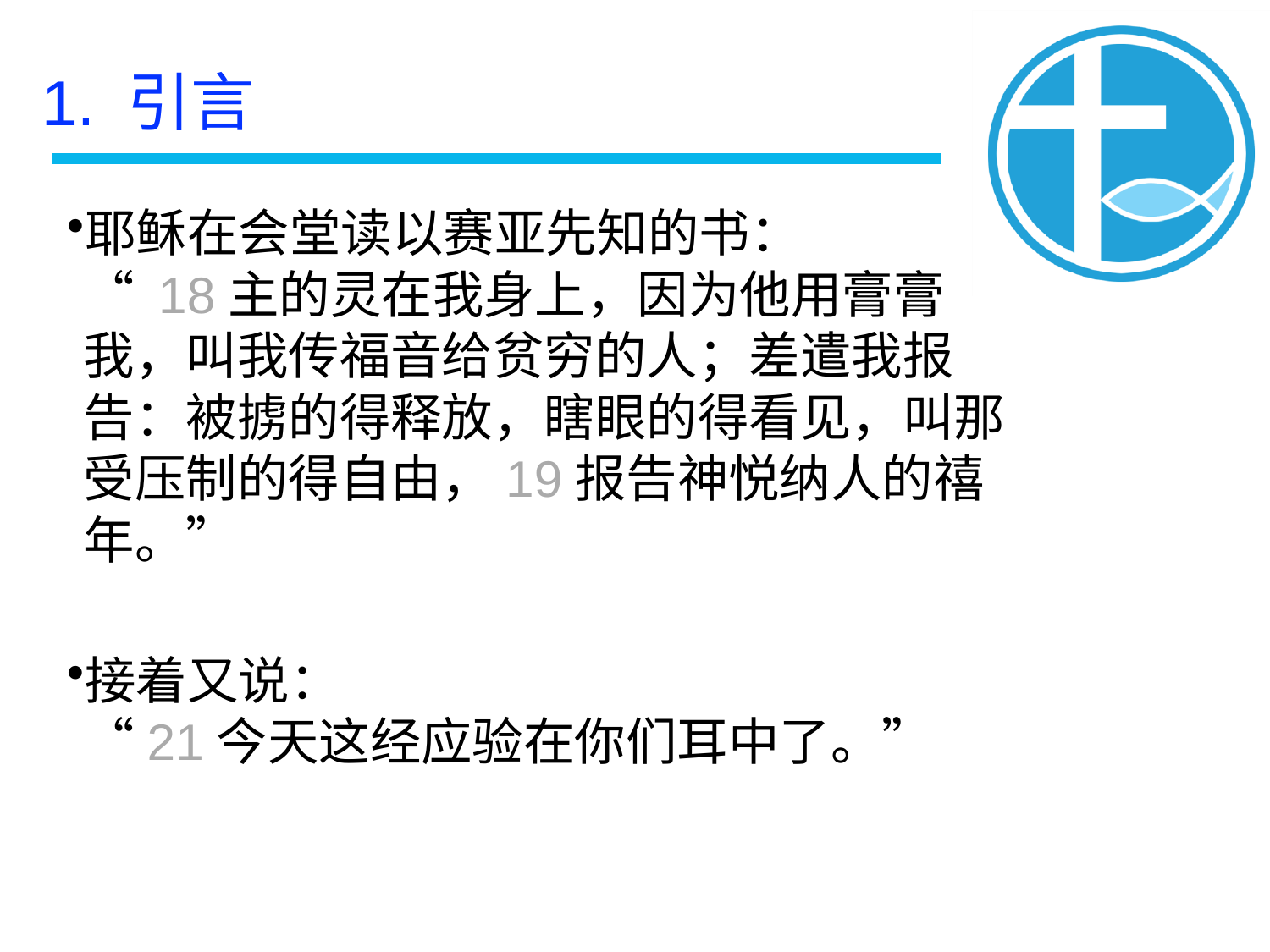

1. 引言
耶稣在会堂读以赛亚先知的书：
“ 18主的灵在我身上，因为他用膏膏我，叫我传福音给贫穷的人；差遣我报告：被掳的得释放，瞎眼的得看见，叫那受压制的得自由，19报告神悦纳人的禧年。”

接着又说：
“21今天这经应验在你们耳中了。”